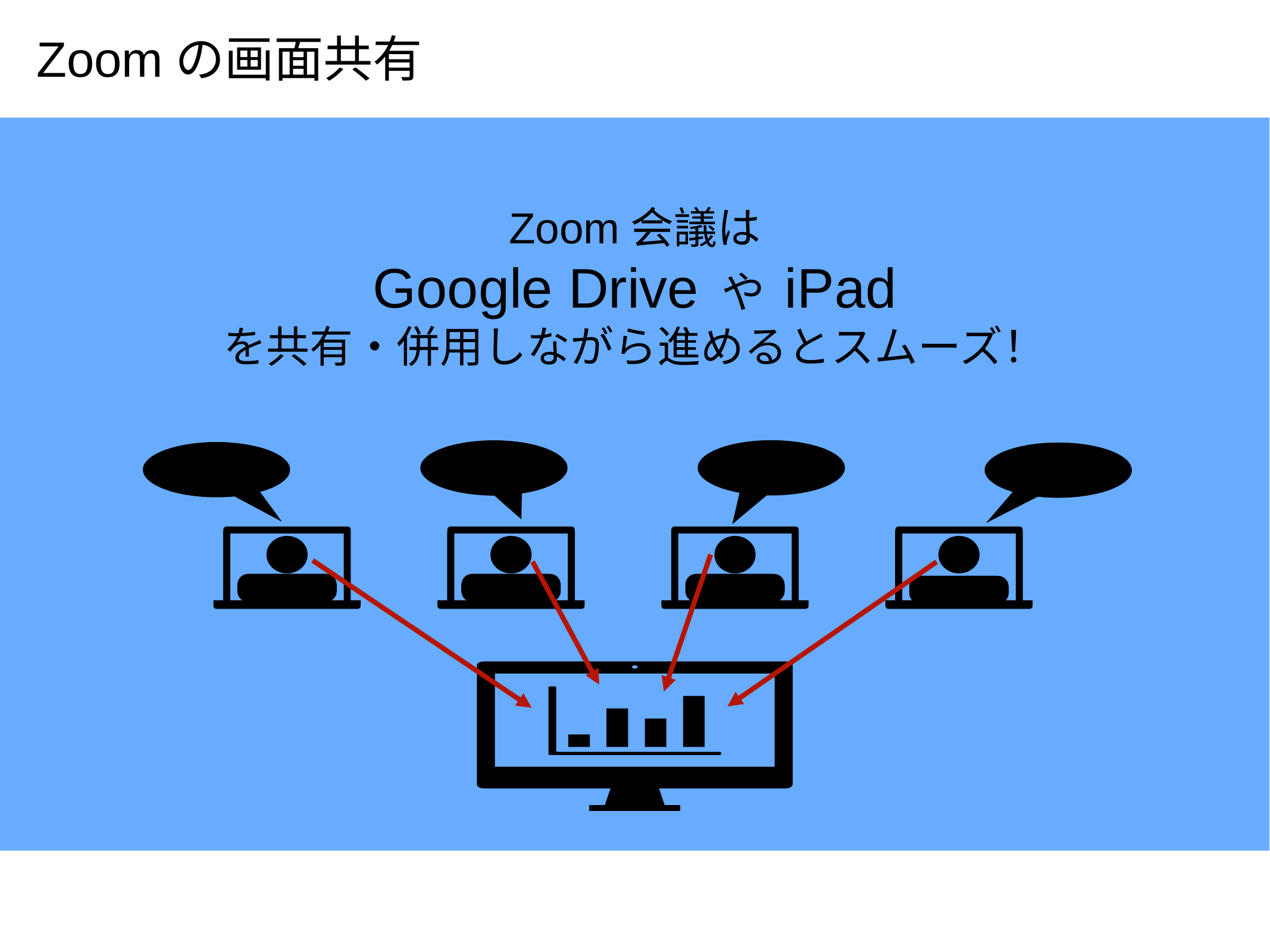

Zoomの画面共有

Zoom会議は
Google Drive や iPad
を共有・併用しながら進めるとスムーズ！